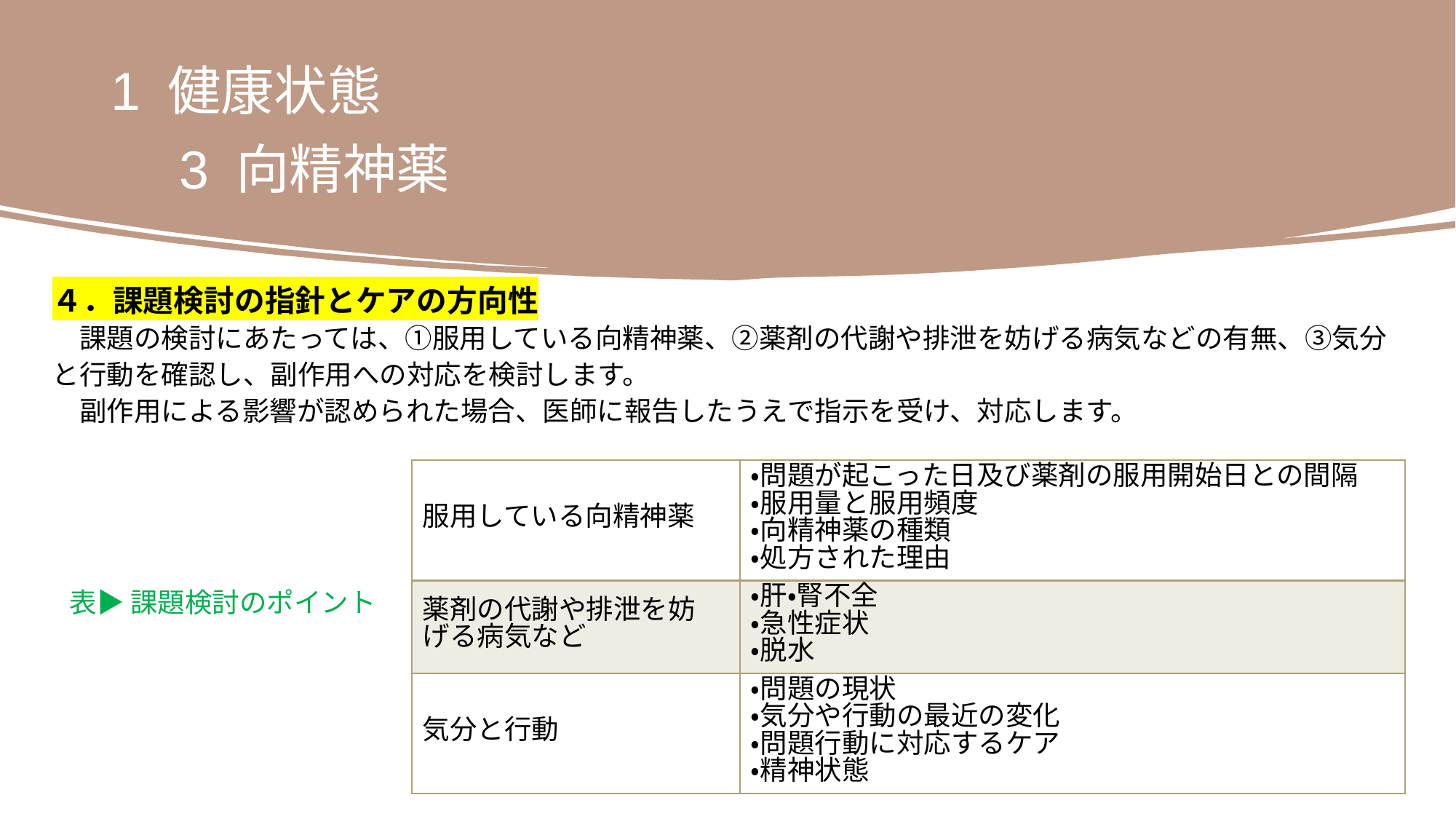

1 健康状態
　3 向精神薬

４．課題検討の指針とケアの方向性
　課題の検討にあたっては、①服用している向精神薬、②薬剤の代謝や排泄を妨げる病気などの有無、③気分
と行動を確認し、副作用への対応を検討します。
　副作用による影響が認められた場合、医師に報告したうえで指示を受け、対応します。
| 服用している向精神薬 | ・問題が起こった日及び薬剤の服用開始日との間隔 ・服用量と服用頻度 ・向精神薬の種類 ・処方された理由 |
| --- | --- |
| 薬剤の代謝や排泄を妨 げる病気など | ・肝・腎不全 ・急性症状 ・脱水 |
| 気分と行動 | ・問題の現状 ・気分や行動の最近の変化 ・問題行動に対応するケア ・精神状態 |
表▶ 課題検討のポイント